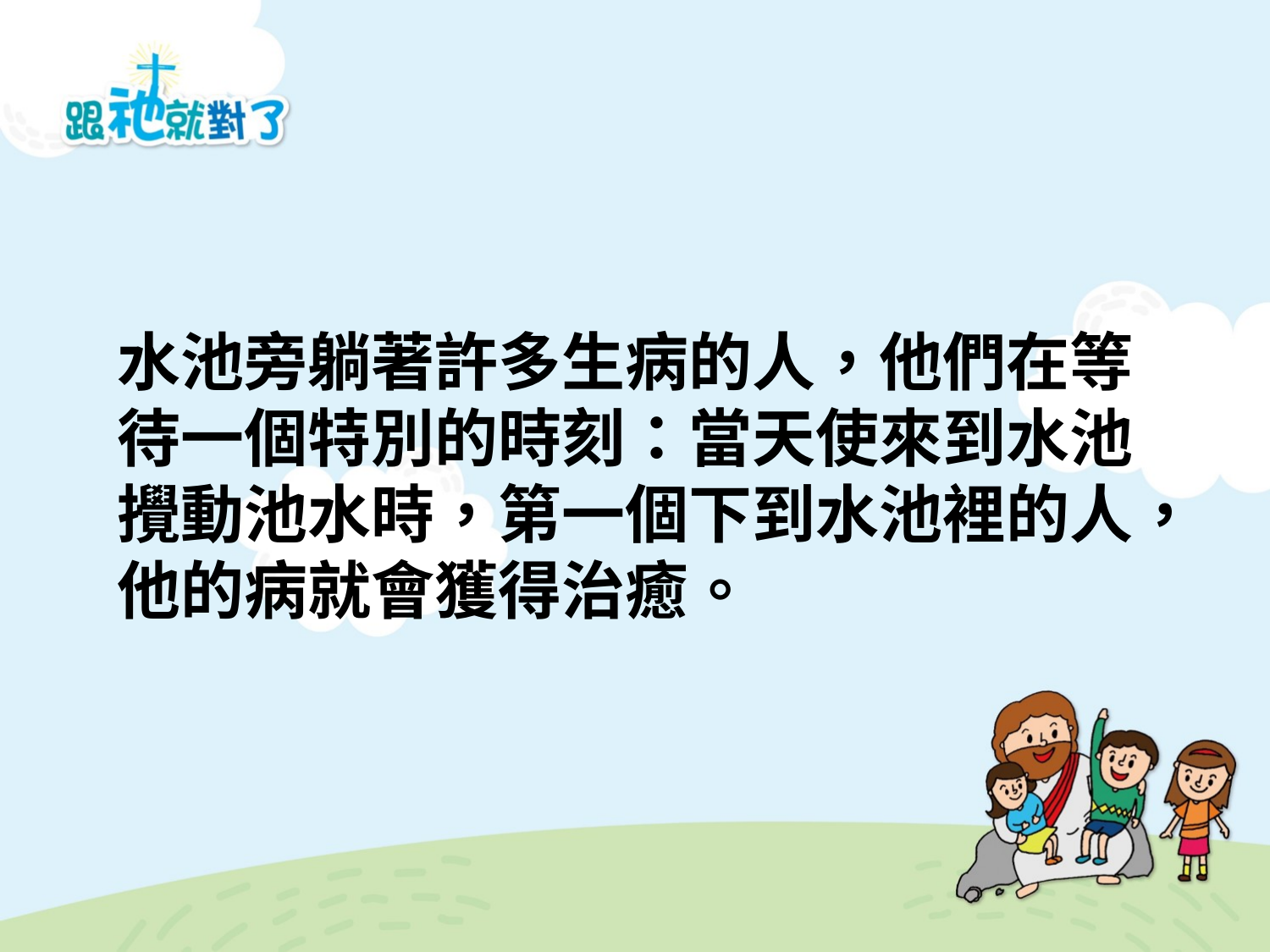

水池旁躺著許多生病的人，他們在等待一個特別的時刻：當天使來到水池攪動池水時，第一個下到水池裡的人，他的病就會獲得治癒。